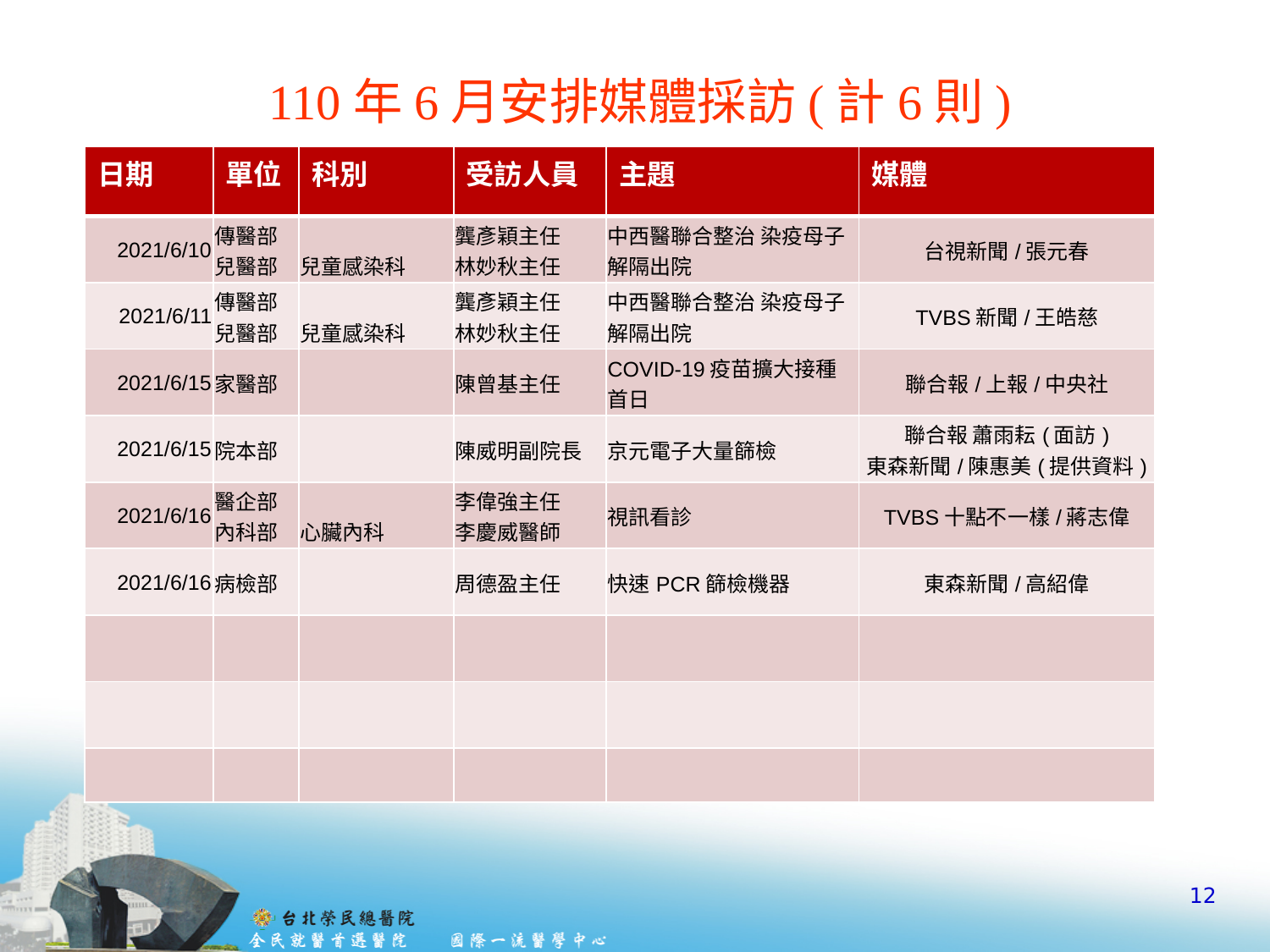

# 110年6月安排媒體採訪(計6則)
| 日期 | 單位 | 科別 | 受訪人員 | 主題 | 媒體 |
| --- | --- | --- | --- | --- | --- |
| 2021/6/10 | 傳醫部 兒醫部 | 兒童感染科 | 龔彥穎主任 林妙秋主任 | 中西醫聯合整治 染疫母子解隔出院 | 台視新聞/張元春 |
| 2021/6/11 | 傳醫部 兒醫部 | 兒童感染科 | 龔彥穎主任 林妙秋主任 | 中西醫聯合整治 染疫母子解隔出院 | TVBS新聞/王皓慈 |
| 2021/6/15 | 家醫部 |  | 陳曾基主任 | COVID-19疫苗擴大接種首日 | 聯合報/上報/中央社 |
| 2021/6/15 | 院本部 |  | 陳威明副院長 | 京元電子大量篩檢 | 聯合報 蕭雨耘(面訪) 東森新聞/陳惠美(提供資料) |
| 2021/6/16 | 醫企部 內科部 | 心臟內科 | 李偉強主任 李慶威醫師 | 視訊看診 | TVBS十點不一樣/蔣志偉 |
| 2021/6/16 | 病檢部 |  | 周德盈主任 | 快速PCR篩檢機器 | 東森新聞/高紹偉 |
|  |  |  |  |  |  |
|  |  |  |  |  |  |
|  |  |  |  |  |  |
12